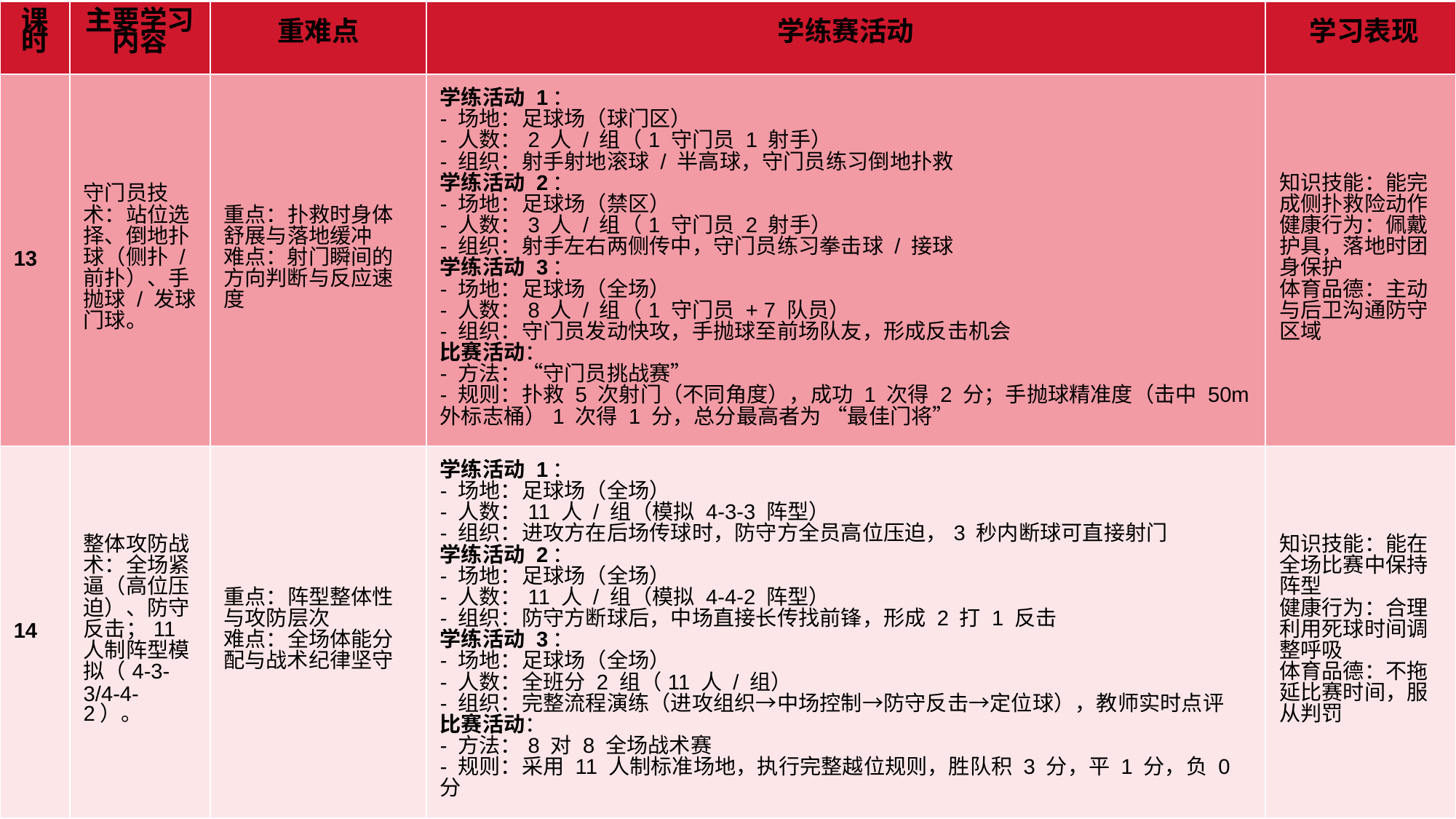

| 课时 | 主要学习内容 | 重难点 | 学练赛活动 | 学习表现 |
| --- | --- | --- | --- | --- |
| 13 | 守门员技术：站位选择、倒地扑球（侧扑 / 前扑）、手抛球 / 发球门球。 | 重点：扑救时身体舒展与落地缓冲 难点：射门瞬间的方向判断与反应速度 | 学练活动 1： - 场地：足球场（球门区） - 人数：2 人 / 组（1 守门员 1 射手） - 组织：射手射地滚球 / 半高球，守门员练习倒地扑救 学练活动 2： - 场地：足球场（禁区） - 人数：3 人 / 组（1 守门员 2 射手） - 组织：射手左右两侧传中，守门员练习拳击球 / 接球 学练活动 3： - 场地：足球场（全场） - 人数：8 人 / 组（1 守门员 + 7 队员） - 组织：守门员发动快攻，手抛球至前场队友，形成反击机会 比赛活动： - 方法：“守门员挑战赛” - 规则：扑救 5 次射门（不同角度），成功 1 次得 2 分；手抛球精准度（击中 50m 外标志桶）1 次得 1 分，总分最高者为 “最佳门将” | 知识技能：能完成侧扑救险动作 健康行为：佩戴护具，落地时团身保护 体育品德：主动与后卫沟通防守区域 |
| 14 | 整体攻防战术：全场紧逼（高位压迫）、防守反击；11 人制阵型模拟（4-3-3/4-4-2）。 | 重点：阵型整体性与攻防层次 难点：全场体能分配与战术纪律坚守 | 学练活动 1： - 场地：足球场（全场） - 人数：11 人 / 组（模拟 4-3-3 阵型） - 组织：进攻方在后场传球时，防守方全员高位压迫，3 秒内断球可直接射门 学练活动 2： - 场地：足球场（全场） - 人数：11 人 / 组（模拟 4-4-2 阵型） - 组织：防守方断球后，中场直接长传找前锋，形成 2 打 1 反击 学练活动 3： - 场地：足球场（全场） - 人数：全班分 2 组（11 人 / 组） - 组织：完整流程演练（进攻组织→中场控制→防守反击→定位球），教师实时点评 比赛活动： - 方法：8 对 8 全场战术赛 - 规则：采用 11 人制标准场地，执行完整越位规则，胜队积 3 分，平 1 分，负 0 分 | 知识技能：能在全场比赛中保持阵型 健康行为：合理利用死球时间调整呼吸 体育品德：不拖延比赛时间，服从判罚 |